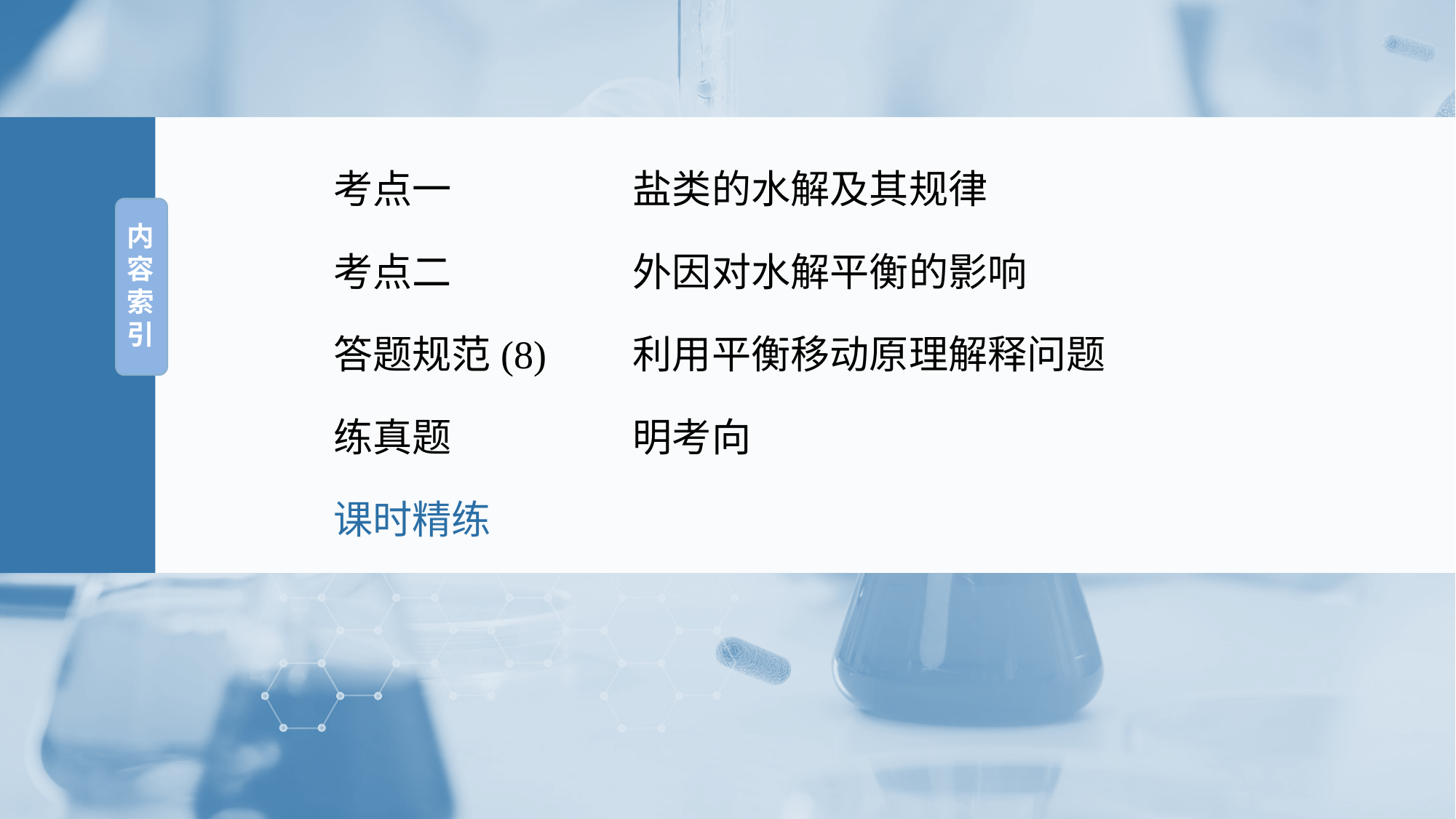

考点一　　    	盐类的水解及其规律

内
容
索
引
考点二　　    	外因对水解平衡的影响
答题规范(8)　	利用平衡移动原理解释问题
练真题　　	明考向
课时精练